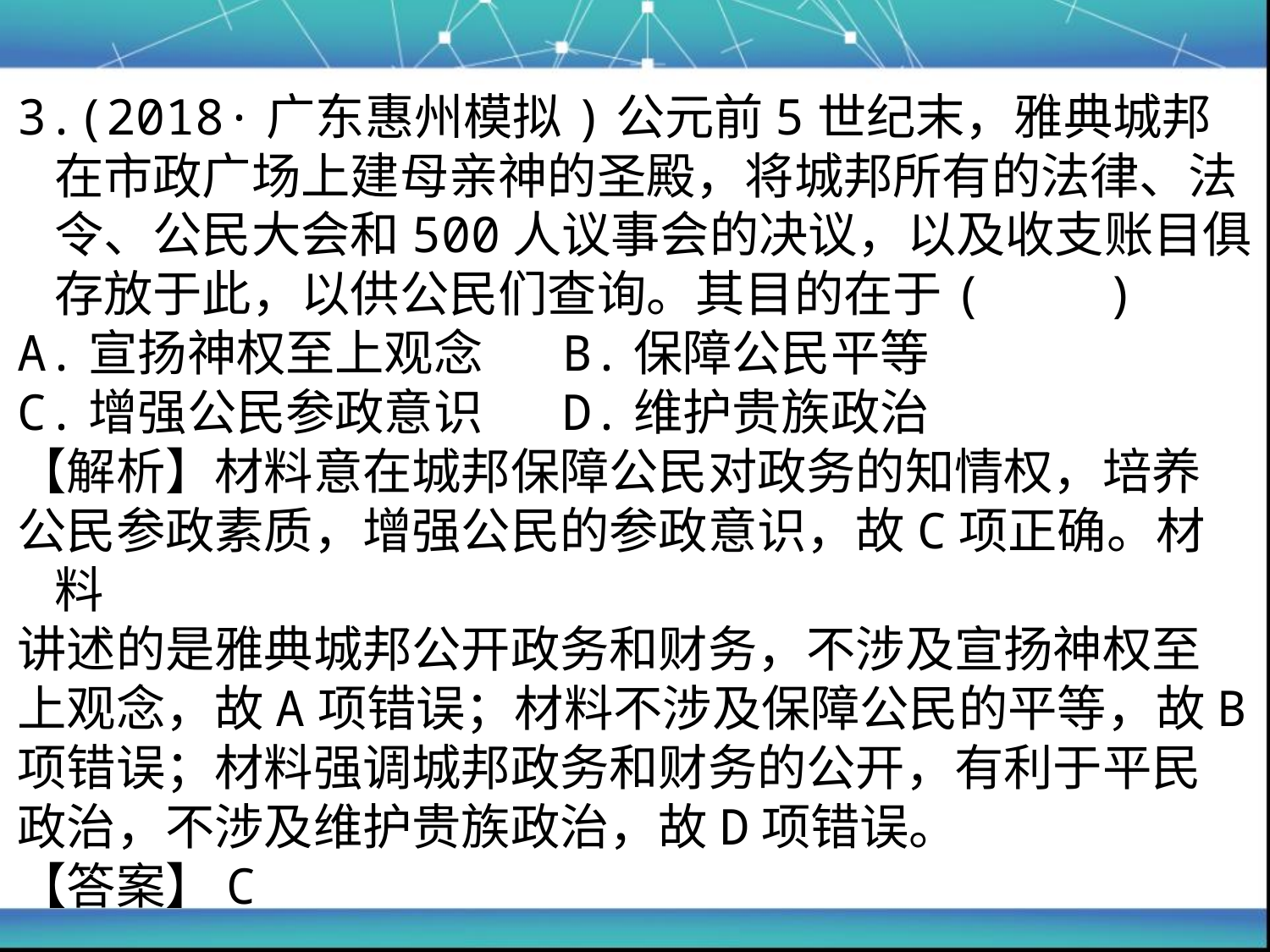

3.(2018·广东惠州模拟)公元前5世纪末，雅典城邦在市政广场上建母亲神的圣殿，将城邦所有的法律、法令、公民大会和500人议事会的决议，以及收支账目俱存放于此，以供公民们查询。其目的在于(　　)
A.宣扬神权至上观念 	B.保障公民平等
C.增强公民参政意识 	D.维护贵族政治
【解析】材料意在城邦保障公民对政务的知情权，培养
公民参政素质，增强公民的参政意识，故C项正确。材料
讲述的是雅典城邦公开政务和财务，不涉及宣扬神权至
上观念，故A项错误；材料不涉及保障公民的平等，故B
项错误；材料强调城邦政务和财务的公开，有利于平民
政治，不涉及维护贵族政治，故D项错误。
【答案】C